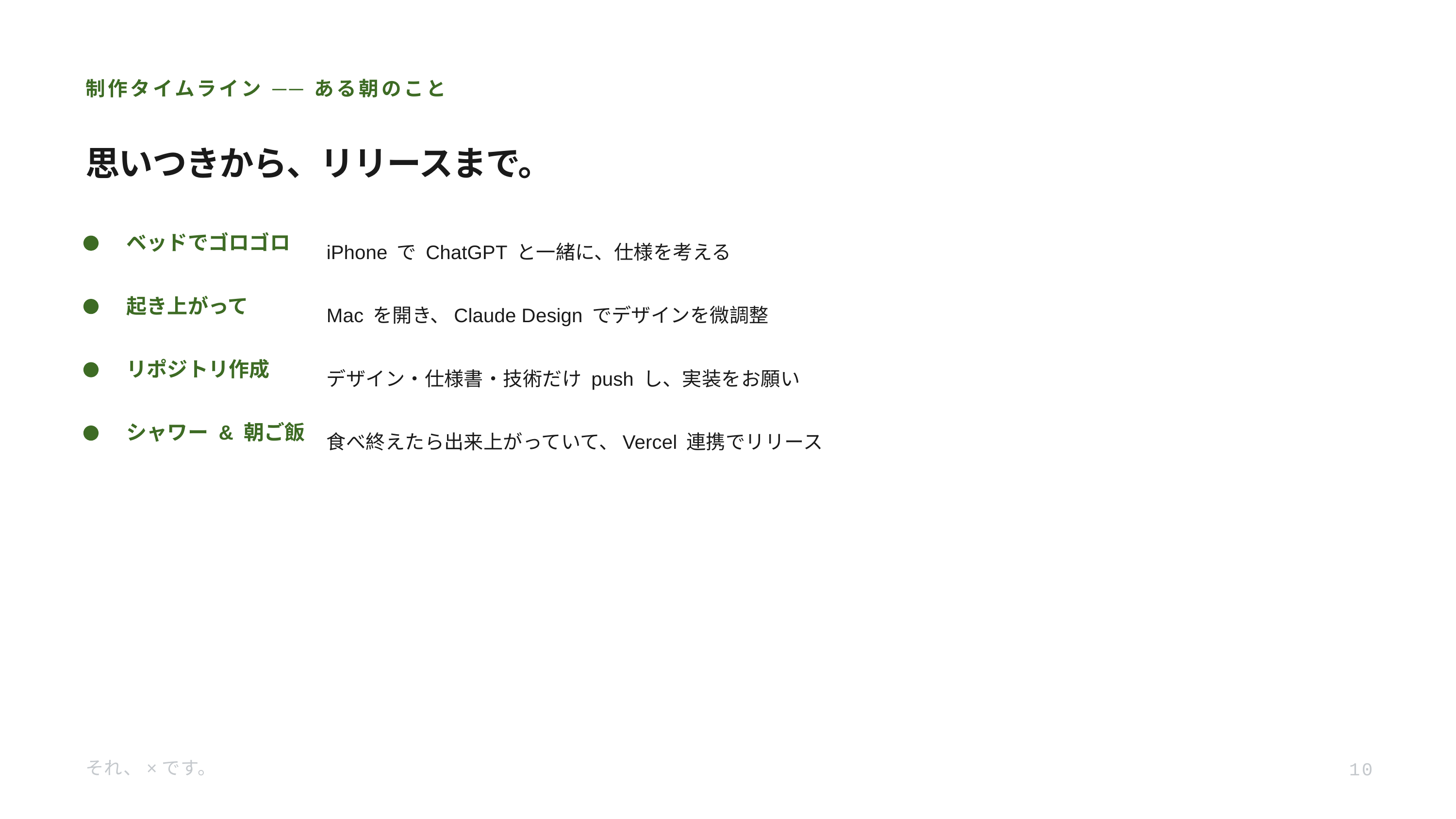

制作タイムライン ── ある朝のこと
思いつきから、リリースまで。
ベッドでゴロゴロ
iPhone で ChatGPT と一緒に、仕様を考える

起き上がって
Mac を開き、Claude Design でデザインを微調整

リポジトリ作成
デザイン・仕様書・技術だけ push し、実装をお願い

シャワー & 朝ご飯
食べ終えたら出来上がっていて、Vercel 連携でリリース

それ、×です。
10